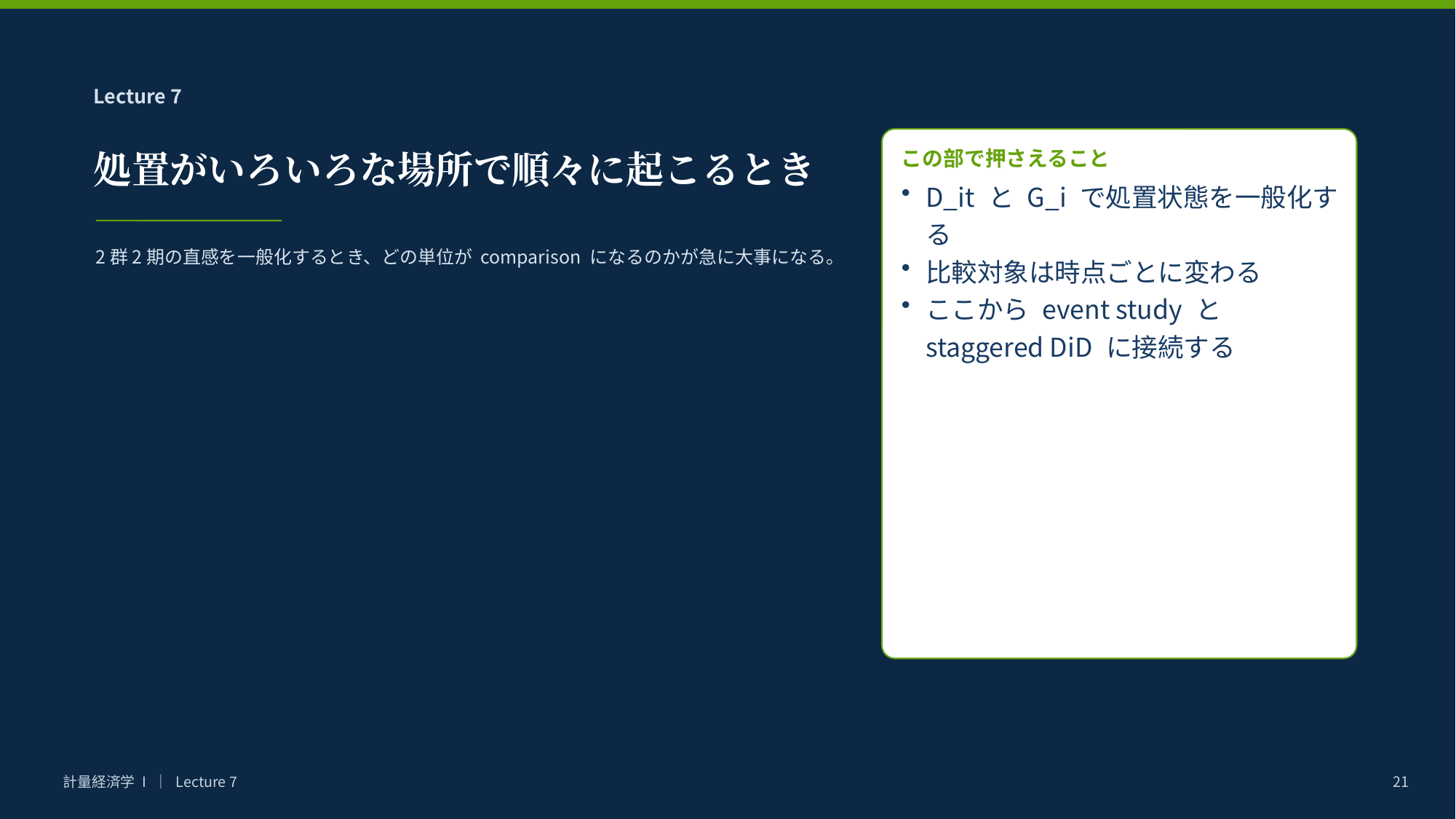

Lecture 7

処置がいろいろな場所で順々に起こるとき
この部で押さえること
D_it と G_i で処置状態を一般化する
比較対象は時点ごとに変わる
ここから event study と staggered DiD に接続する

2群2期の直感を一般化するとき、どの単位が comparison になるのかが急に大事になる。
計量経済学 I ｜ Lecture 7
21